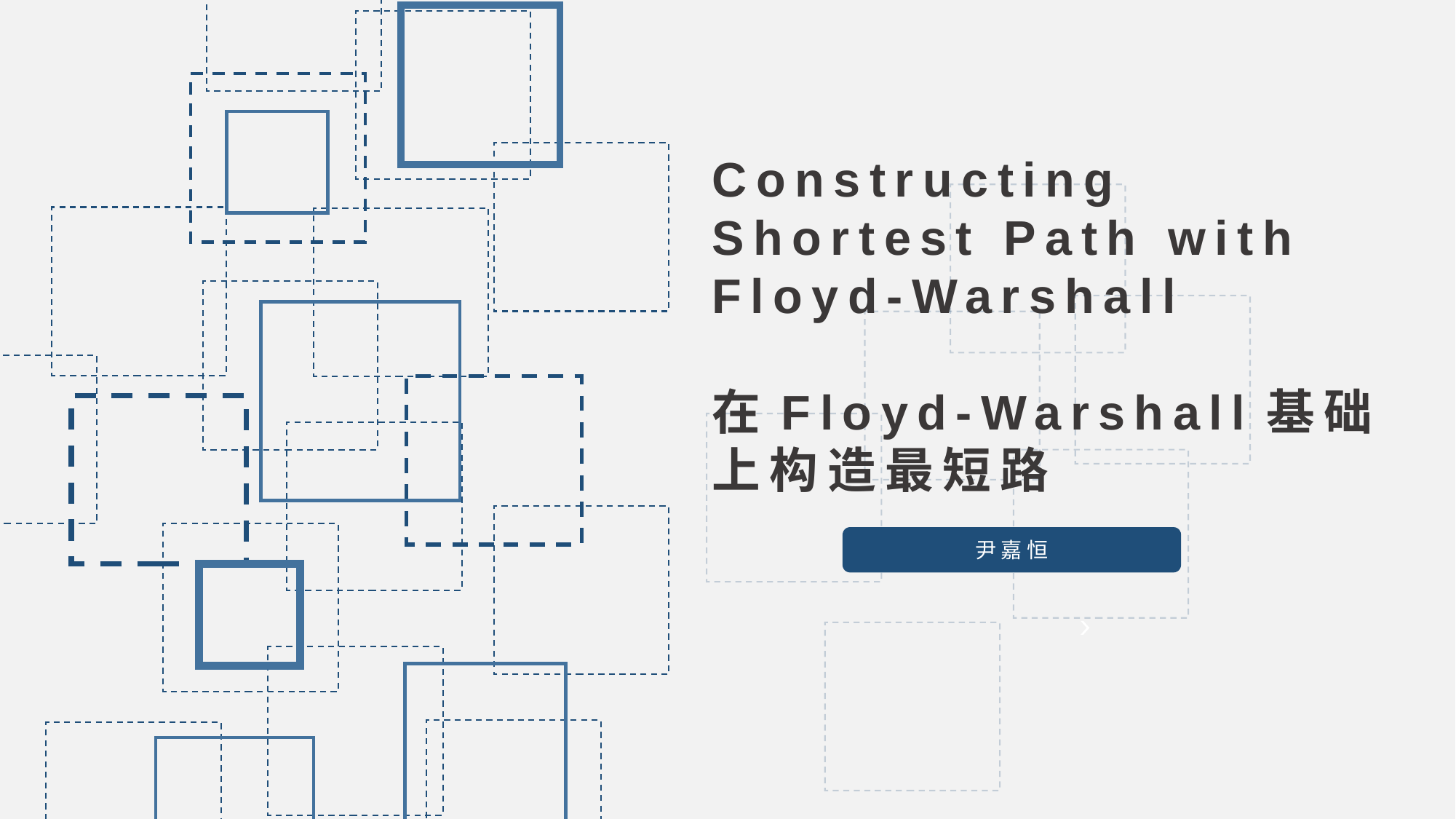

Constructing Shortest Path with Floyd-Warshall

在Floyd-Warshall基础上构造最短路

尹嘉恒